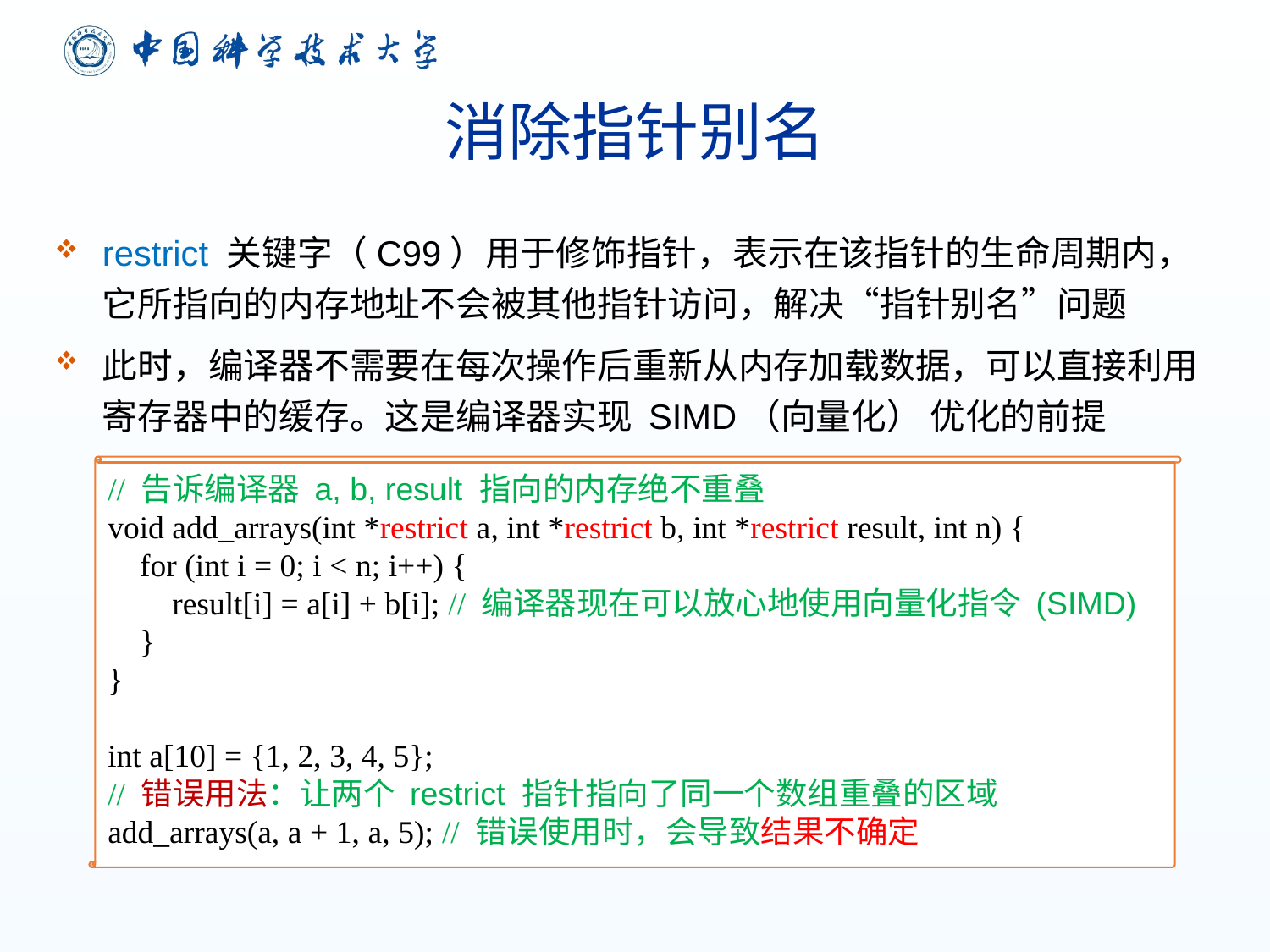

# 消除指针别名
restrict 关键字（C99）用于修饰指针，表示在该指针的生命周期内，它所指向的内存地址不会被其他指针访问，解决“指针别名”问题
此时，编译器不需要在每次操作后重新从内存加载数据，可以直接利用寄存器中的缓存。这是编译器实现 SIMD（向量化） 优化的前提
// 告诉编译器 a, b, result 指向的内存绝不重叠
void add_arrays(int *restrict a, int *restrict b, int *restrict result, int n) {
    for (int i = 0; i < n; i++) {
        result[i] = a[i] + b[i]; // 编译器现在可以放心地使用向量化指令 (SIMD)
    }
}

int a[10] = {1, 2, 3, 4, 5};
// 错误用法：让两个 restrict 指针指向了同一个数组重叠的区域
add_arrays(a, a + 1, a, 5); // 错误使用时，会导致结果不确定